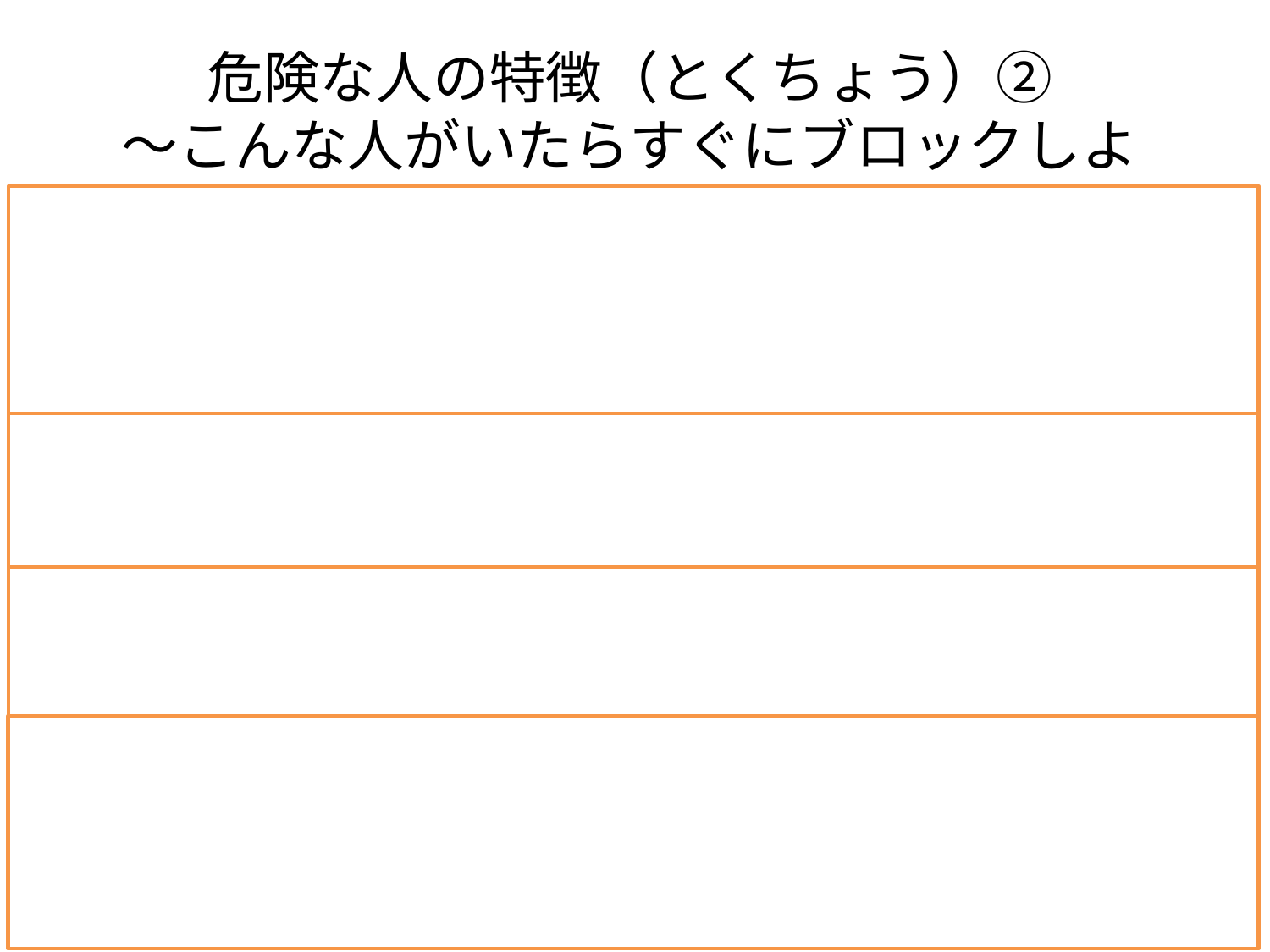

危険な人の特徴（とくちょう）②
～こんな人がいたらすぐにブロックしよう～
・「かわいいね～」「好きになりそう」「君のことタイプかも」など、ほめたり、好きと言ってきたりする人
・「○○行こうよ！」「いっしょに○○しようよ！」と実際に会うような話をしてくる人
・「○○買ってあげるよ」など、お金を持っていることやお金をあげることをアピールしてくる人
・芸能界関係者だとウソをついて「モデルとか興味（きょうみ）ある？」とか「芸能人を紹介（しょうかい）しようか？」と言ってくる人